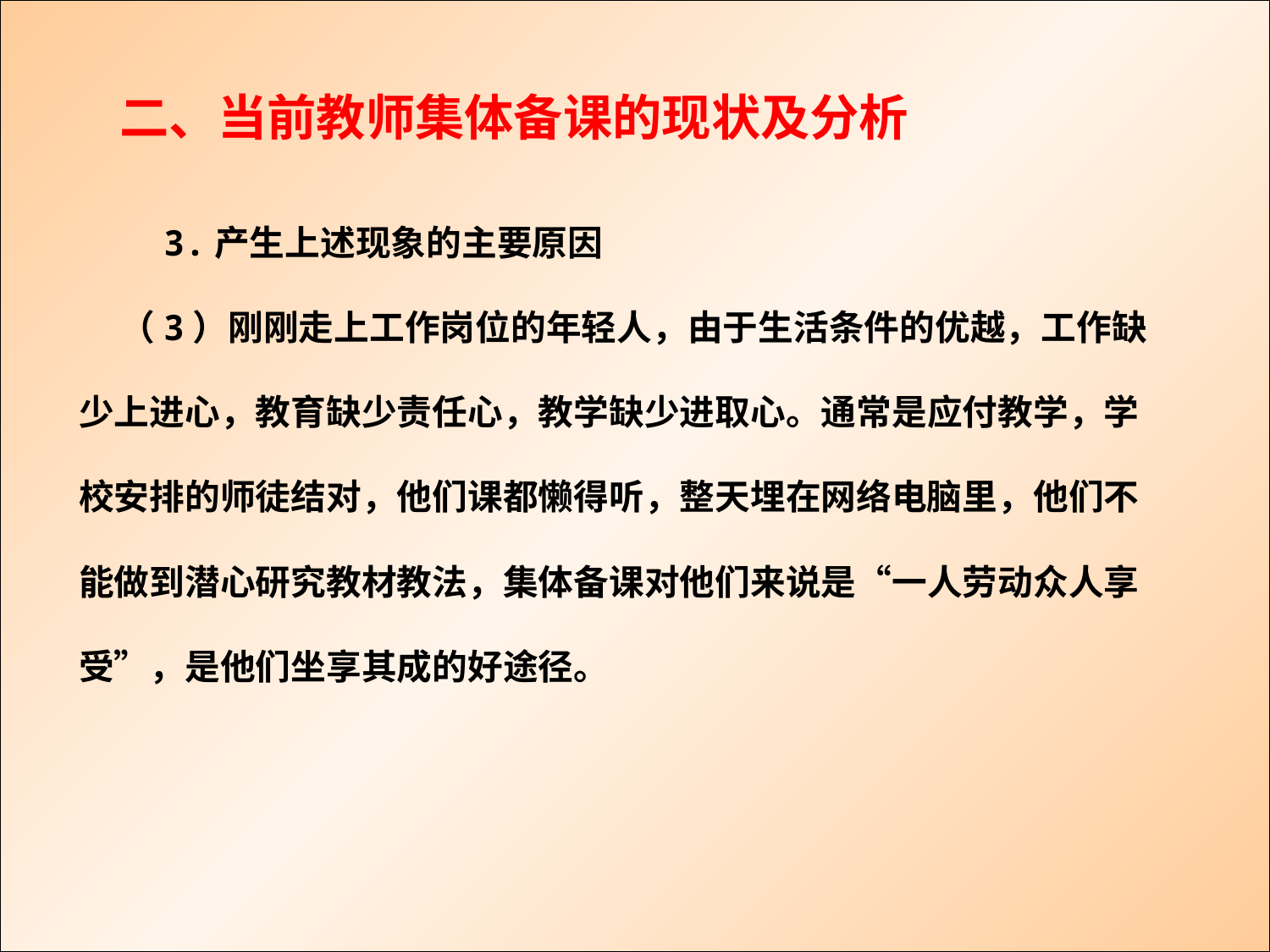

二、当前教师集体备课的现状及分析
    3.产生上述现象的主要原因
    （3）刚刚走上工作岗位的年轻人，由于生活条件的优越，工作缺少上进心，教育缺少责任心，教学缺少进取心。通常是应付教学，学校安排的师徒结对，他们课都懒得听，整天埋在网络电脑里，他们不能做到潜心研究教材教法，集体备课对他们来说是“一人劳动众人享受”，是他们坐享其成的好途径。